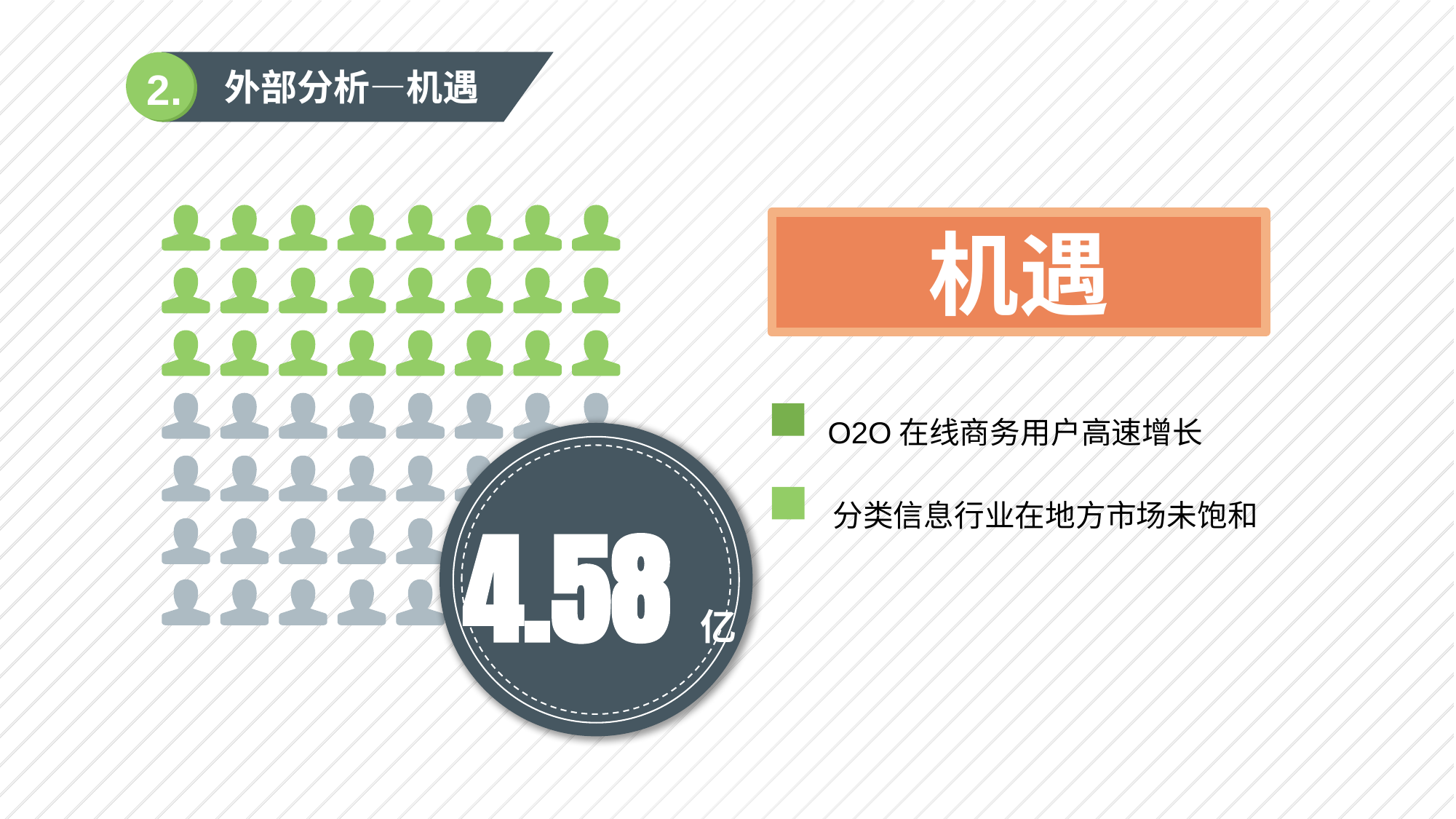

2.
外部分析—机遇

机遇

O2O在线商务用户高速增长

4.58亿

分类信息行业在地方市场未饱和